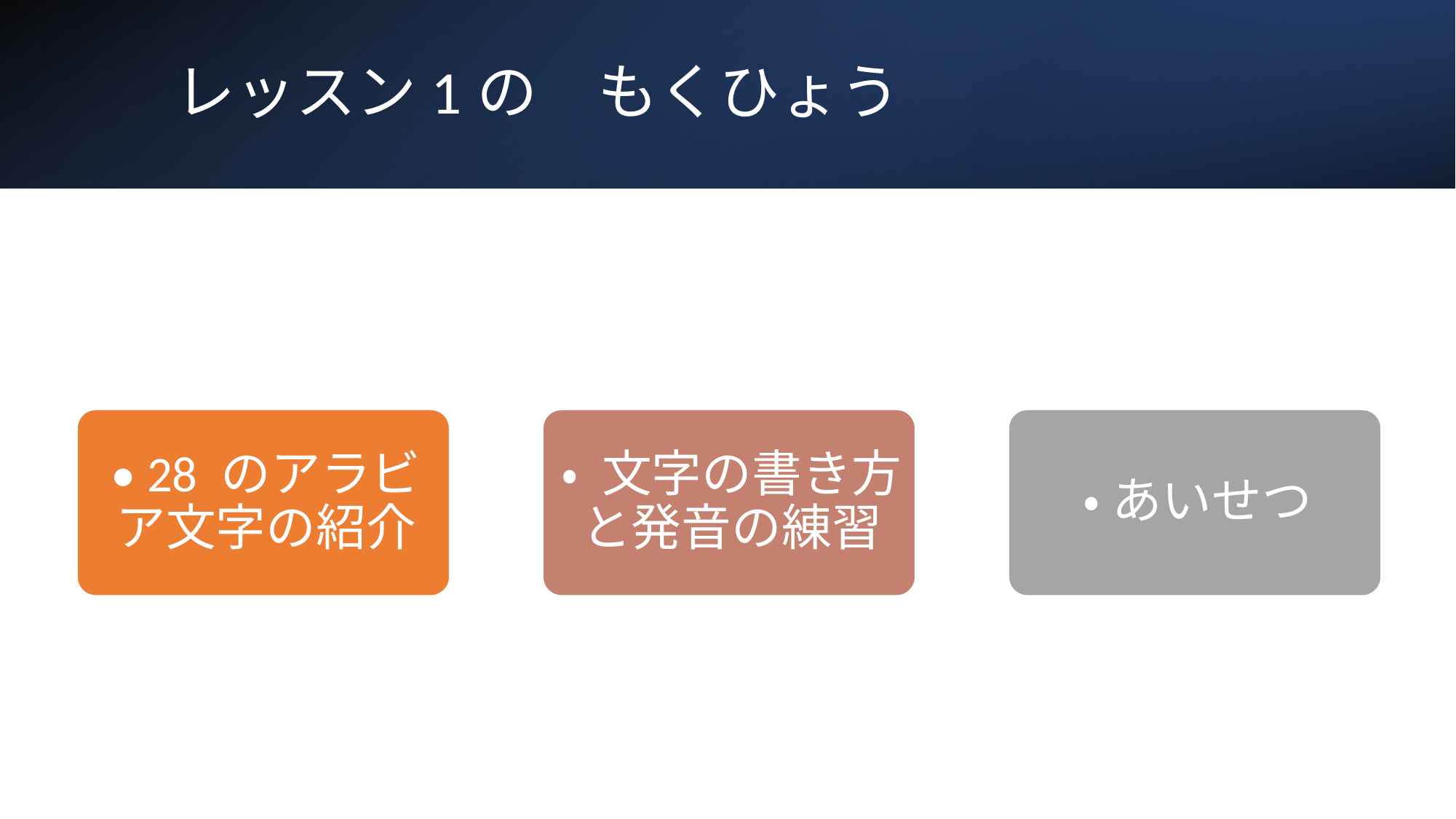

# レッスン1の　もくひょう
• 28 のアラビア文字の紹介
• 文字の書き方と発音の練習
•あいせつ